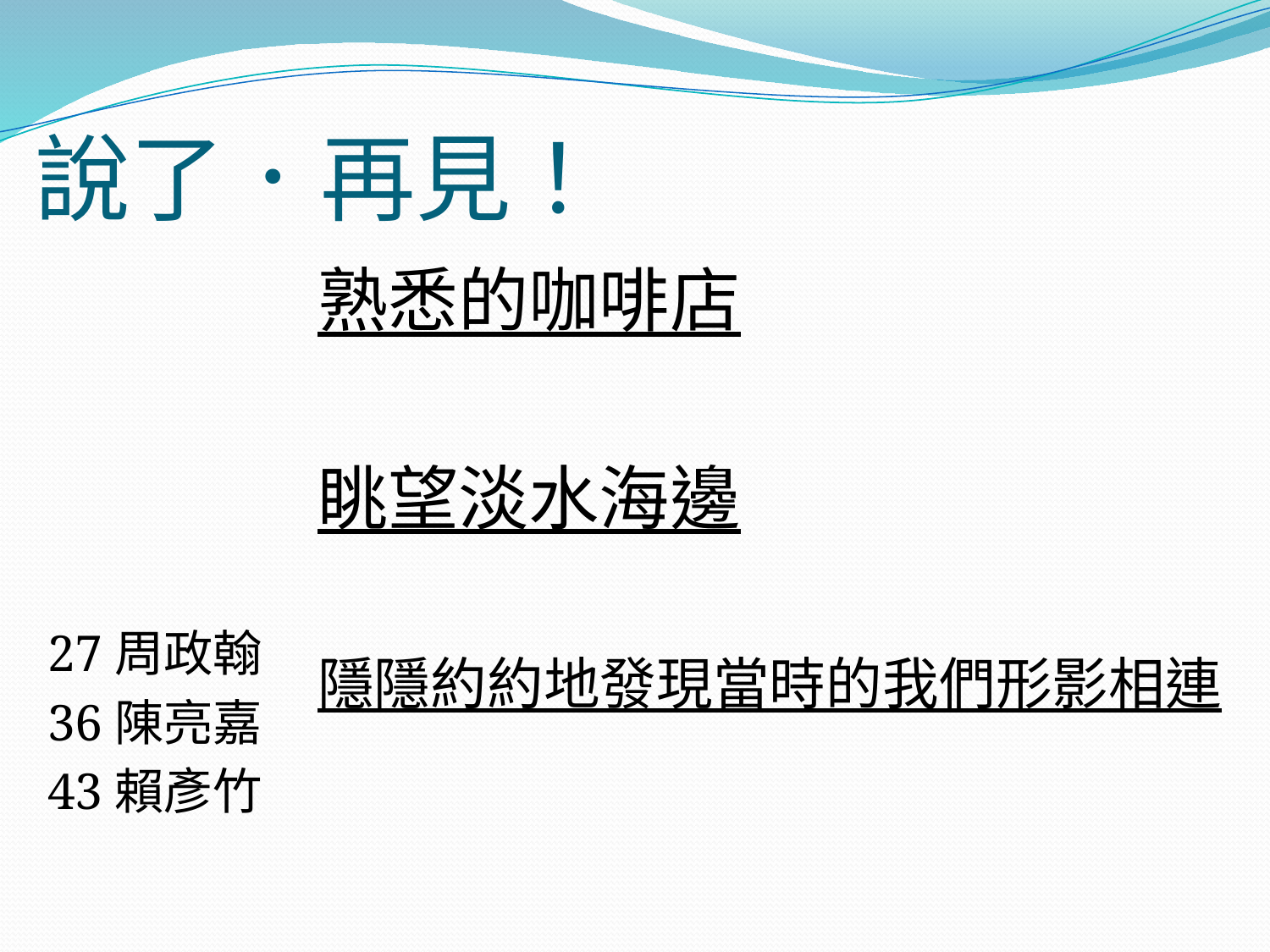

# 說了．再見！
熟悉的咖啡店

眺望淡水海邊

隱隱約約地發現當時的我們形影相連
27周政翰
36陳亮嘉
43賴彥竹